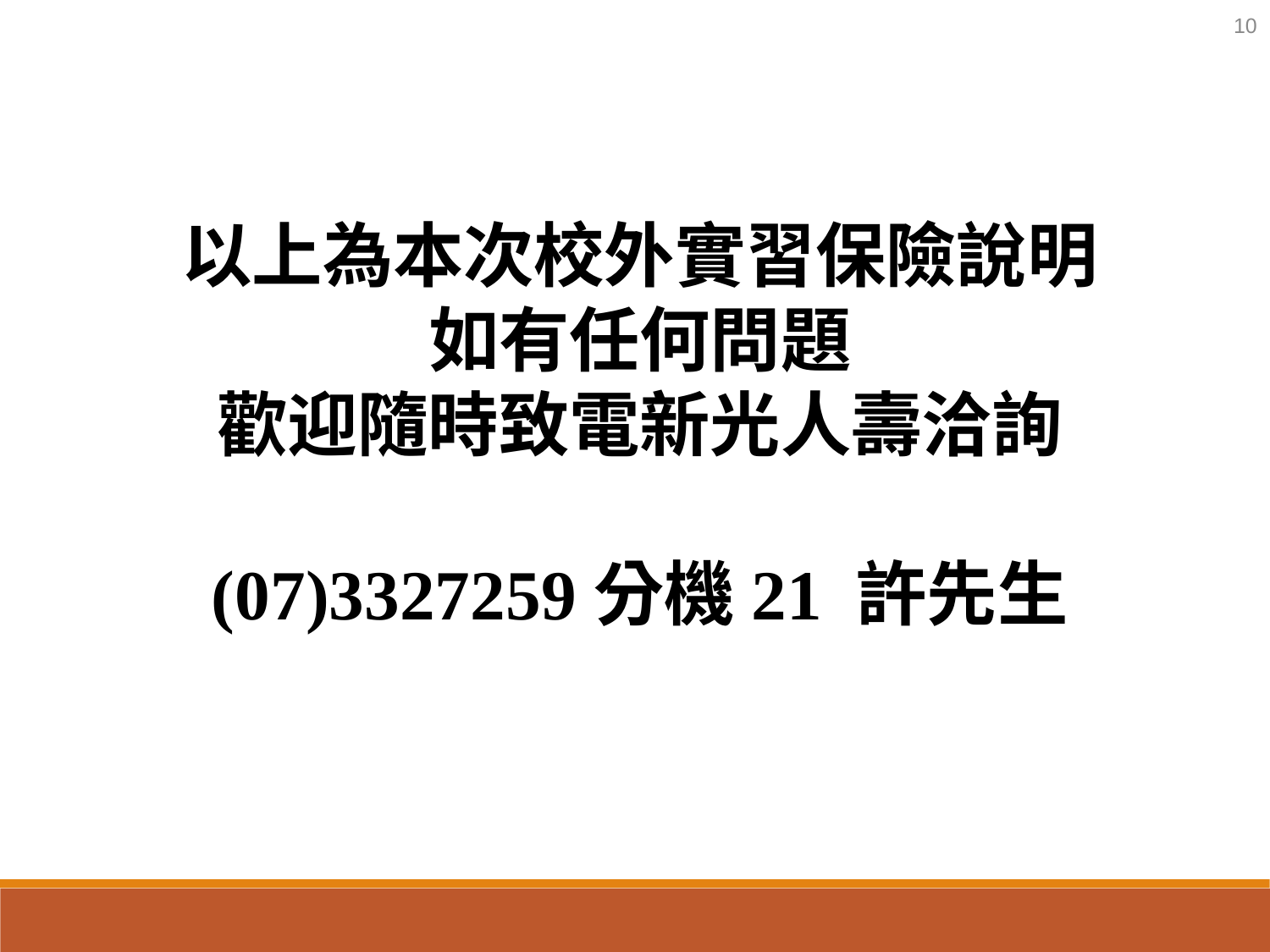

10
以上為本次校外實習保險說明
如有任何問題
歡迎隨時致電新光人壽洽詢

(07)3327259分機21 許先生